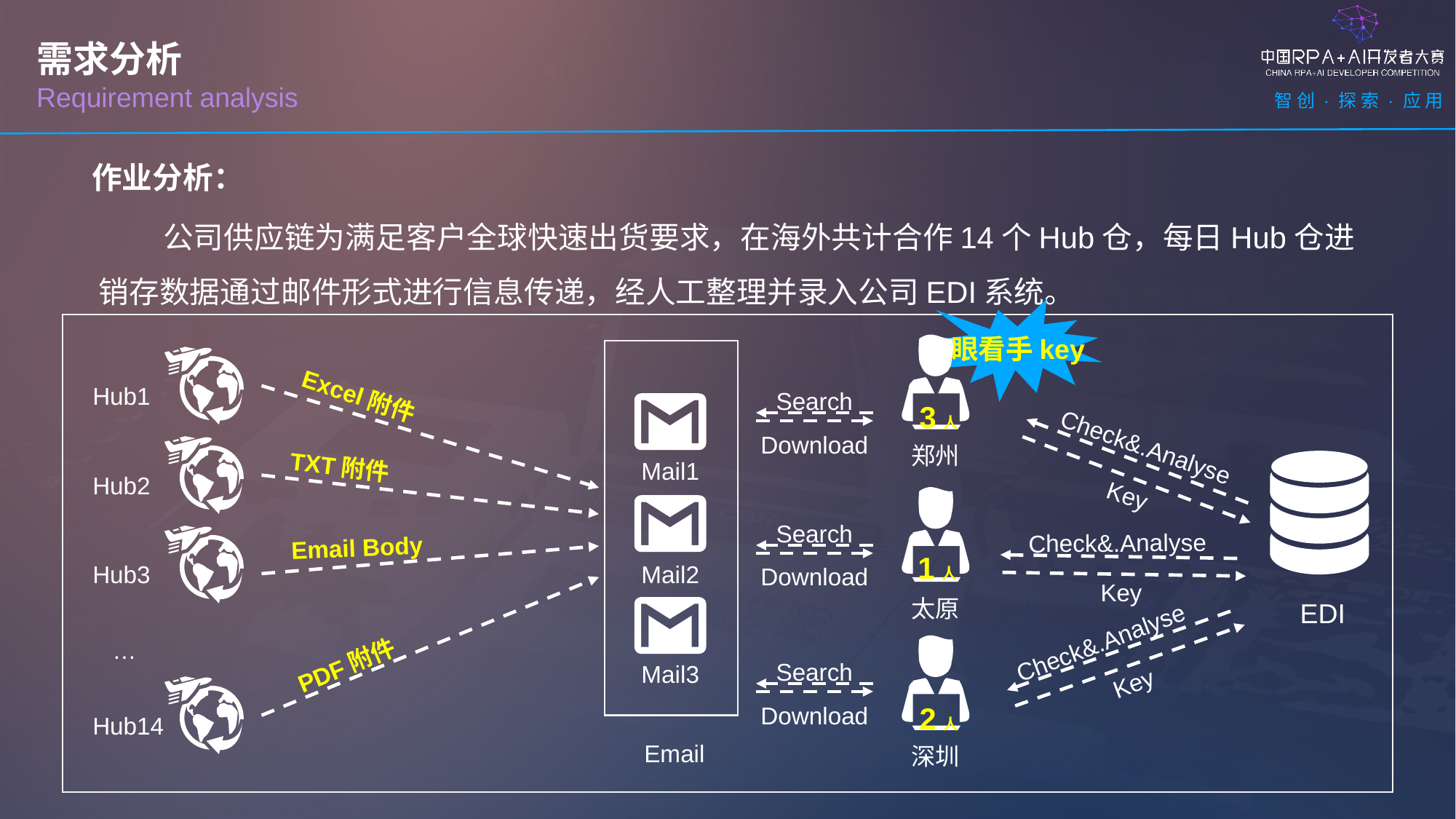

需求分析
Requirement analysis
作业分析：
公司供应链为满足客户全球快速出货要求，在海外共计合作14个Hub仓，每日Hub仓进销存数据通过邮件形式进行信息传递，经人工整理并录入公司EDI系统。

眼看手key

郑州

Hub1
Excel附件
Search
Download
3人

Check&.Analyse
Key
TXT附件
Mail1

Hub2

太原

Search
Download
Check&.Analyse

Key
Email Body
1人

Hub3
Mail2
EDI

Check&.Analyse
Key
…
PDF附件

深圳
Search
Download
Mail3
2人

Hub14
Email